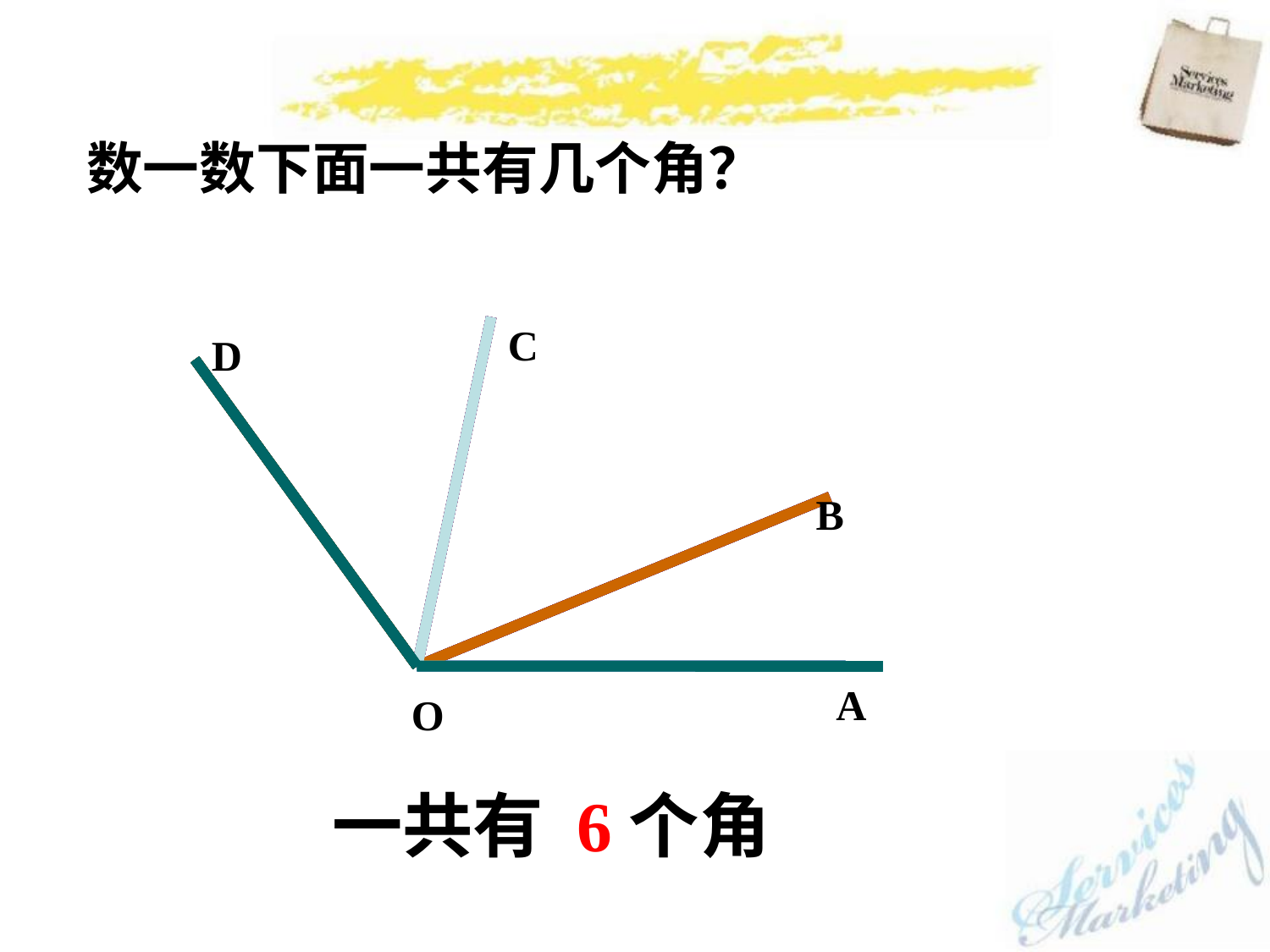

数一数下面一共有几个角？
C

D

B

A
O
一共有 6个角